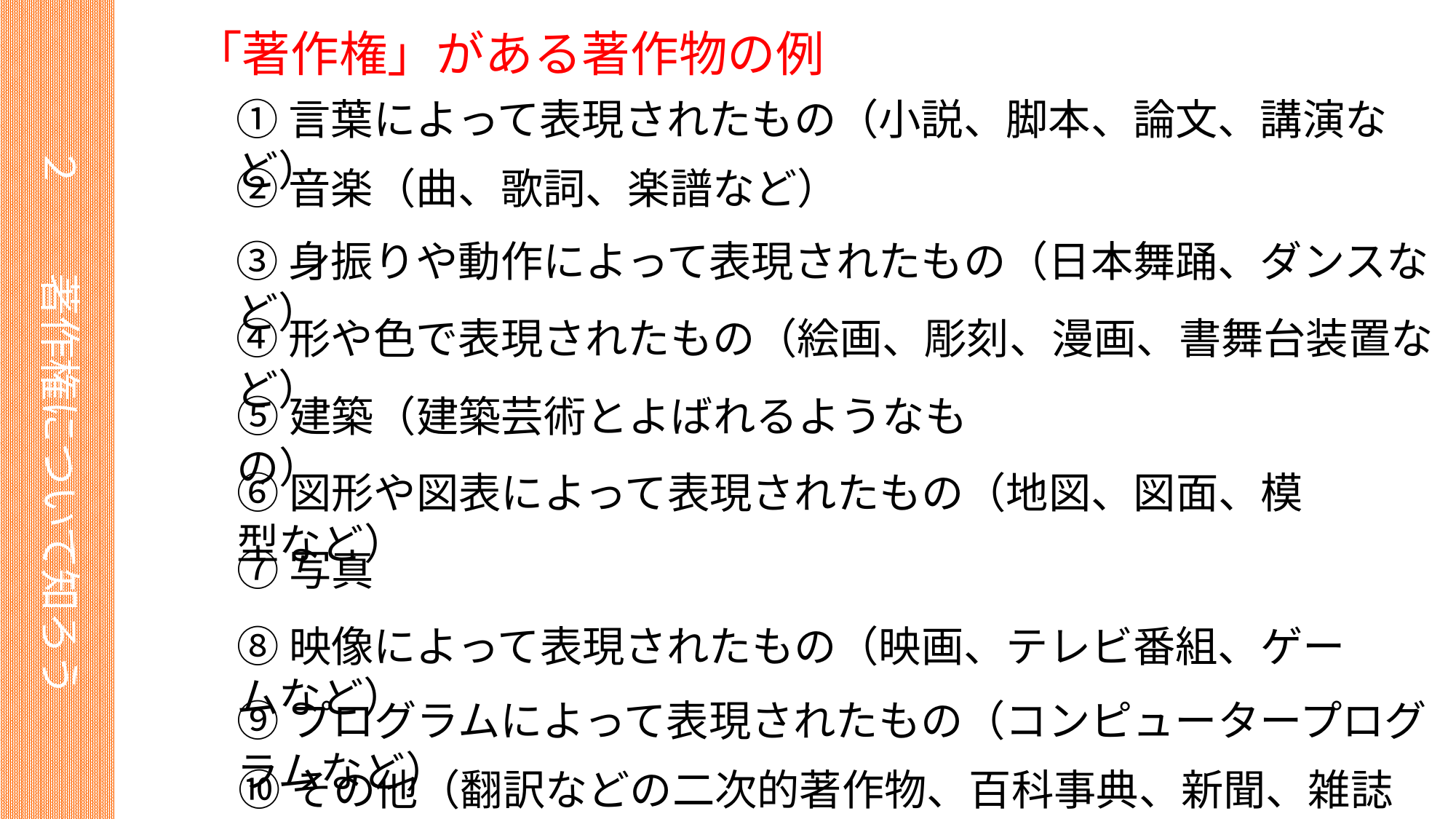

「著作権」がある著作物の例
①言葉によって表現されたもの（小説、脚本、論文、講演など）
　２　　著作権について知ろう
②音楽（曲、歌詞、楽譜など）
③身振りや動作によって表現されたもの（日本舞踊、ダンスなど）
④形や色で表現されたもの（絵画、彫刻、漫画、書舞台装置など）
⑤建築（建築芸術とよばれるようなもの）
⑥図形や図表によって表現されたもの（地図、図面、模型など）
⑦写真
⑧映像によって表現されたもの（映画、テレビ番組、ゲームなど）
⑨プログラムによって表現されたもの（コンピュータープログラムなど）
⑩その他（翻訳などの二次的著作物、百科事典、新聞、雑誌など）